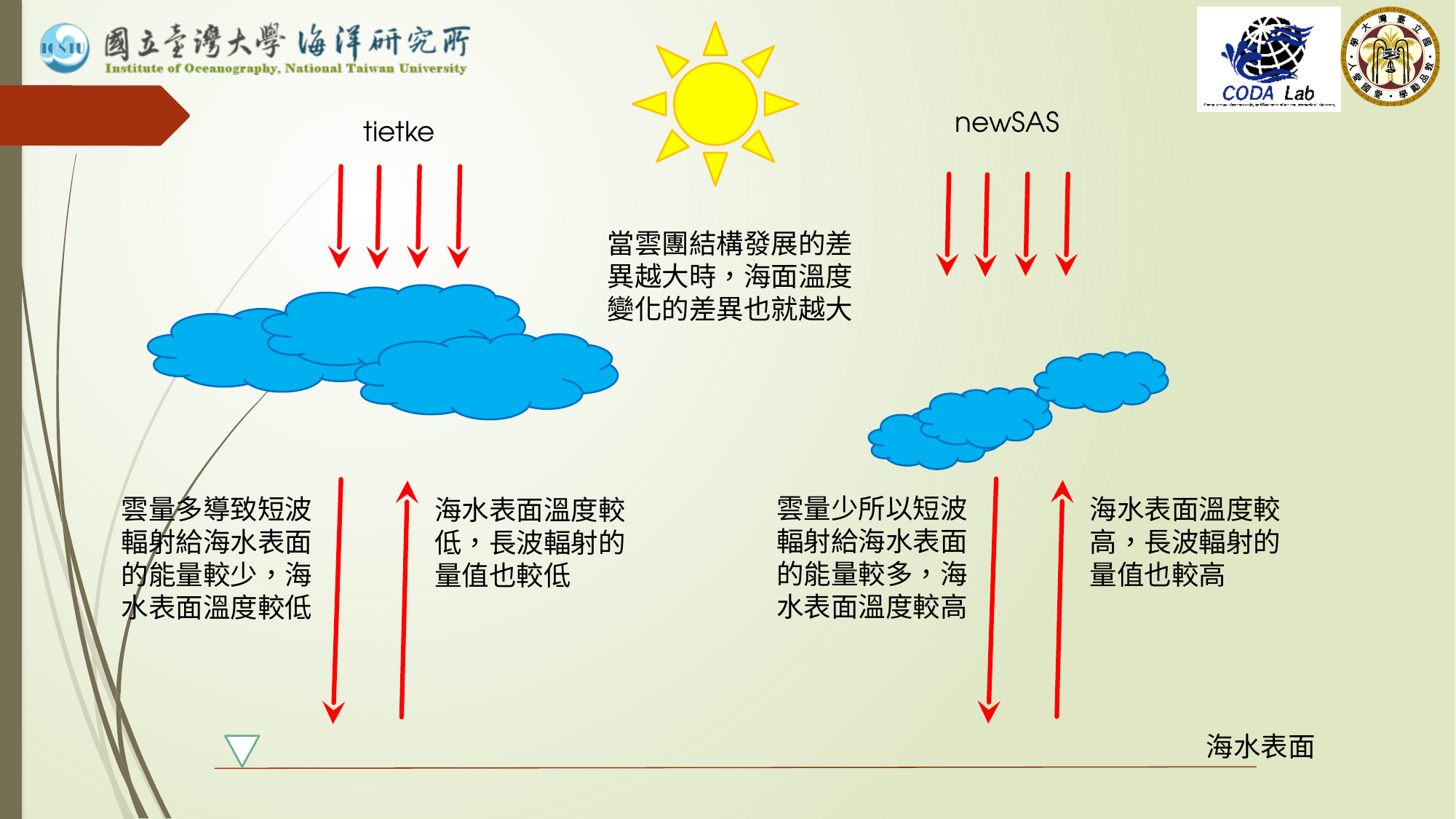

newSAS
tietke
當雲團結構發展的差異越大時，海面溫度變化的差異也就越大

雲量少所以短波輻射給海水表面的能量較多，海水表面溫度較高
雲量多導致短波輻射給海水表面的能量較少，海水表面溫度較低
海水表面溫度較高，長波輻射的量值也較高
海水表面溫度較低，長波輻射的量值也較低
海水表面